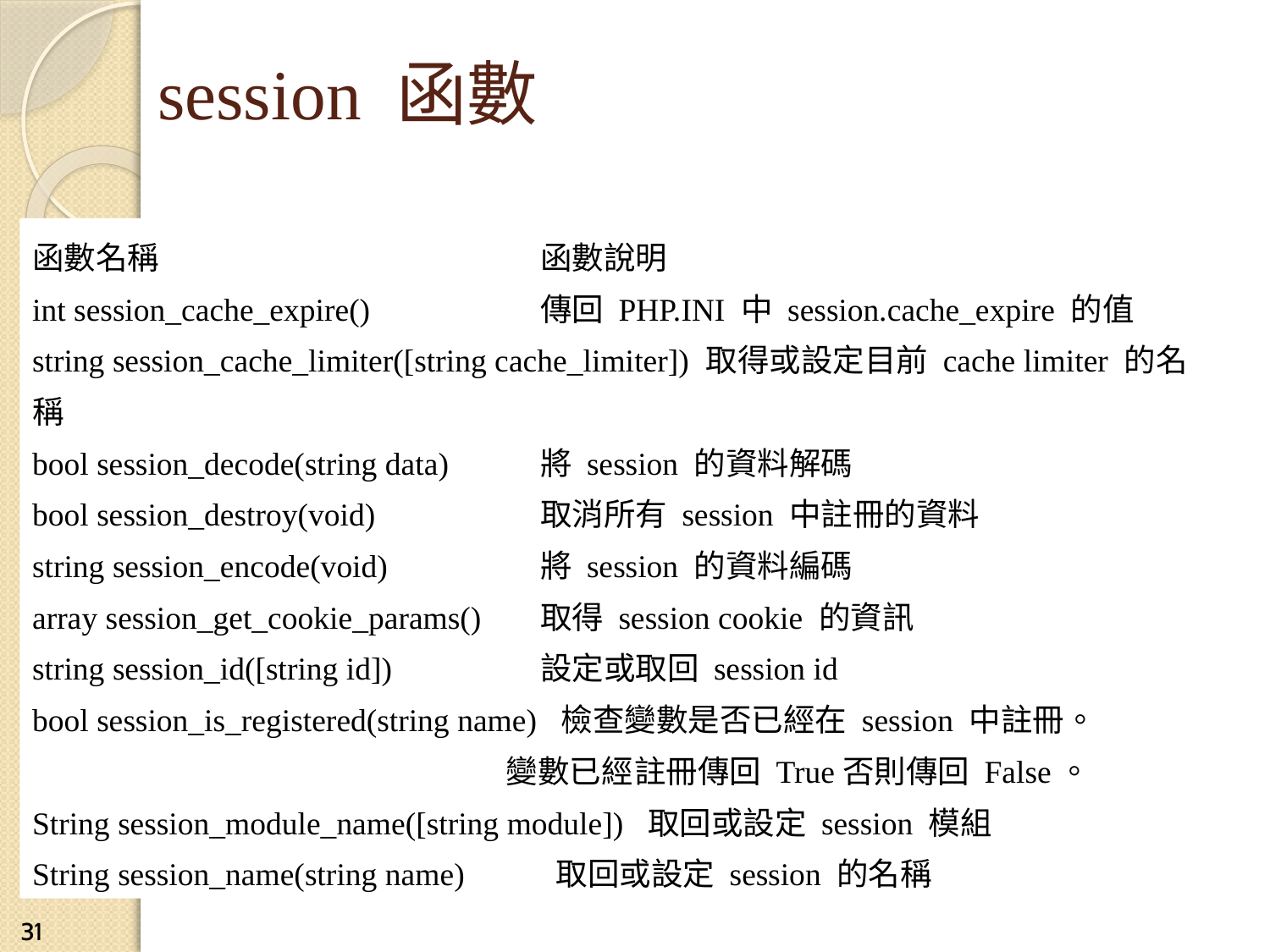

session 函數
函數名稱                                            	函數說明
int session_cache_expire()		傳回 PHP.INI 中 session.cache_expire 的值
string session_cache_limiter([string cache_limiter]) 取得或設定目前 cache limiter 的名稱
bool session_decode(string data) 	將 session 的資料解碼
bool session_destroy(void) 		取消所有 session 中註冊的資料
string session_encode(void) 		將 session 的資料編碼
array session_get_cookie_params() 	取得 session cookie 的資訊
string session_id([string id])		設定或取回 session id
bool session_is_registered(string name)  檢查變數是否已經在 session 中註冊。
                                                                  變數已經註冊傳回 True否則傳回 False。
String session_module_name([string module])  取回或設定 session 模組
String session_name(string name)	 取回或設定 session 的名稱
31